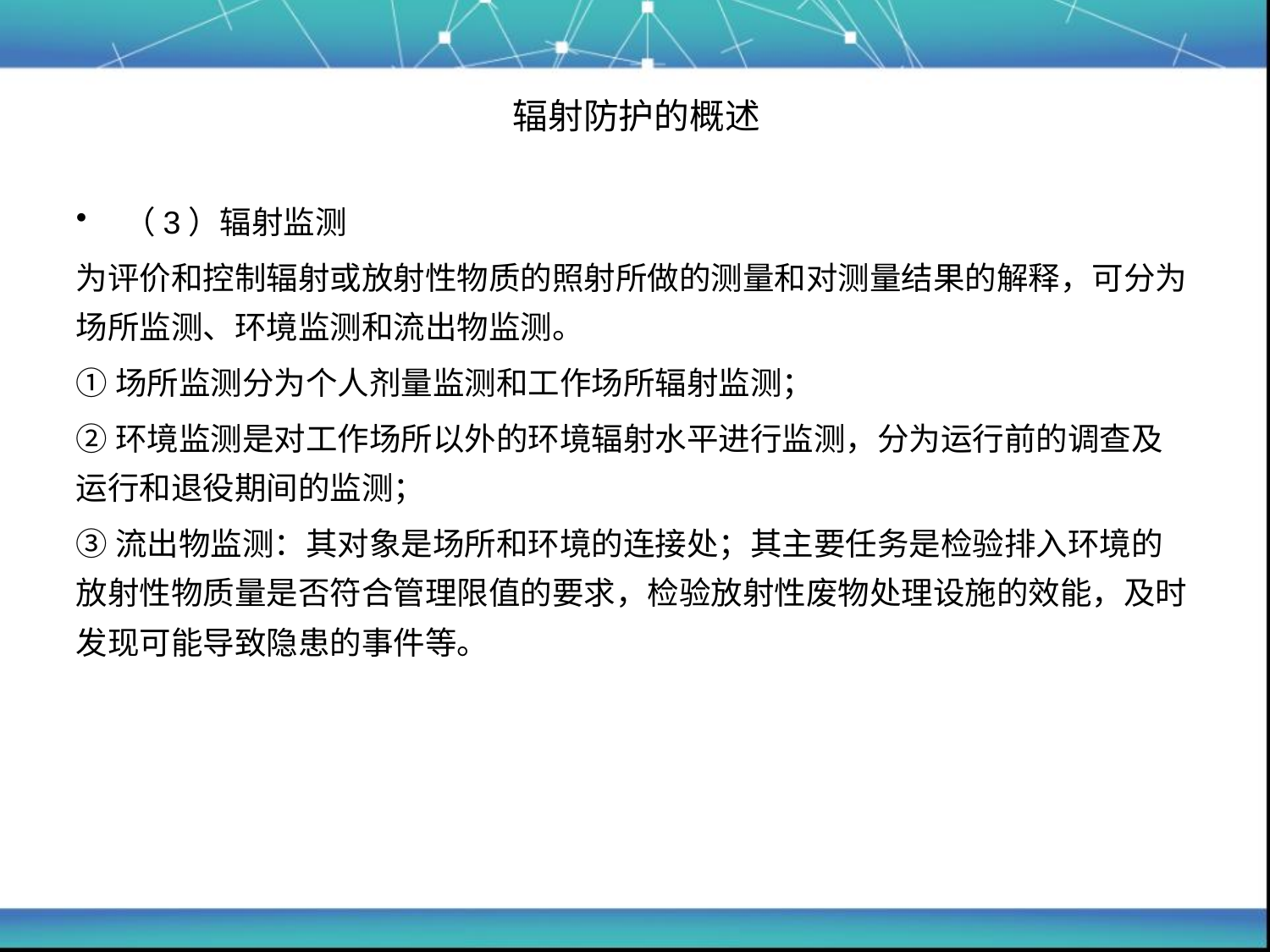

# 辐射防护的概述
（3）辐射监测
为评价和控制辐射或放射性物质的照射所做的测量和对测量结果的解释，可分为场所监测、环境监测和流出物监测。
①场所监测分为个人剂量监测和工作场所辐射监测；
②环境监测是对工作场所以外的环境辐射水平进行监测，分为运行前的调查及运行和退役期间的监测；
③流出物监测：其对象是场所和环境的连接处；其主要任务是检验排入环境的放射性物质量是否符合管理限值的要求，检验放射性废物处理设施的效能，及时发现可能导致隐患的事件等。